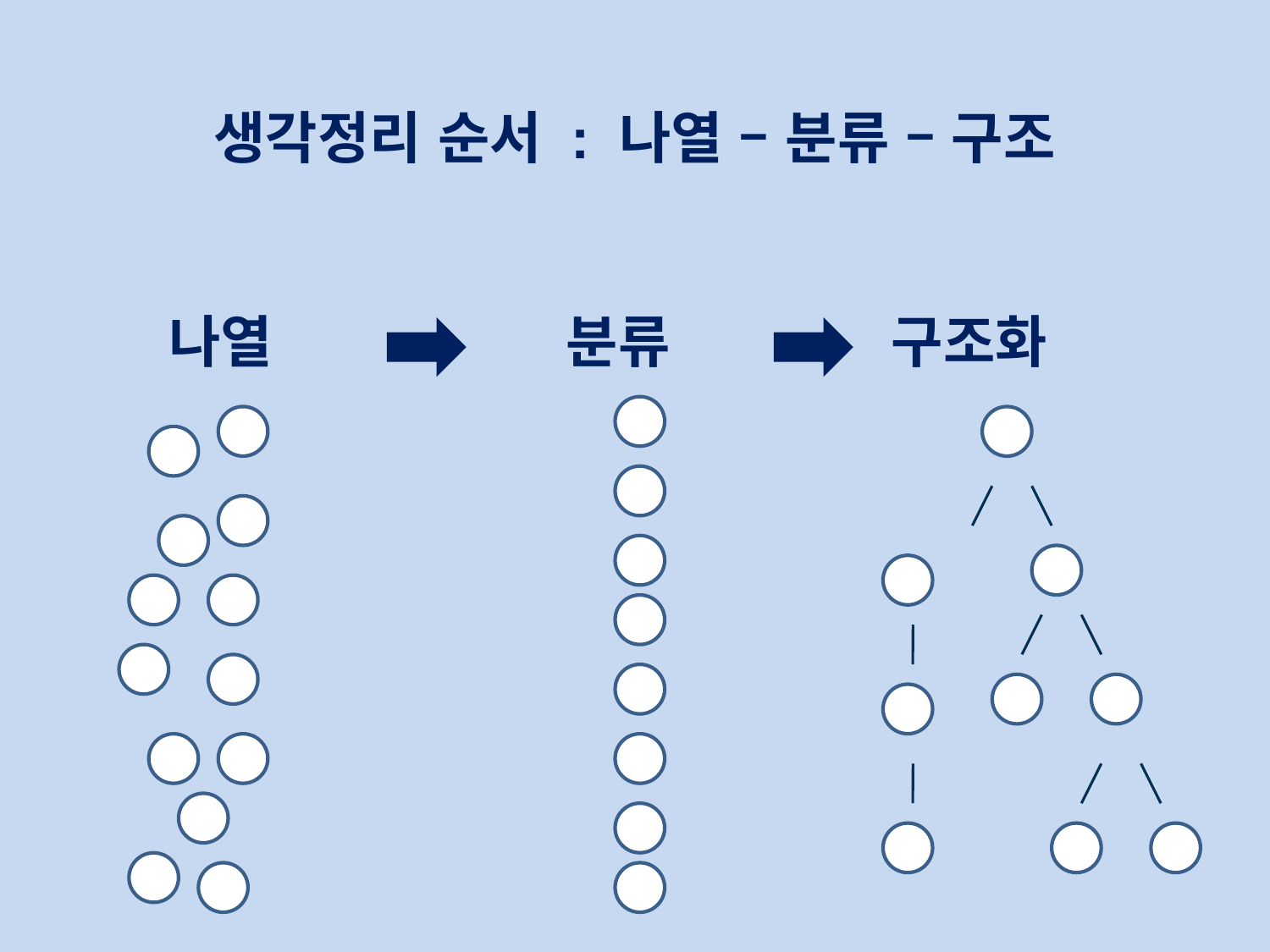

생각정리 순서 : 나열 – 분류 – 구조

     나열           분류              구조화

“